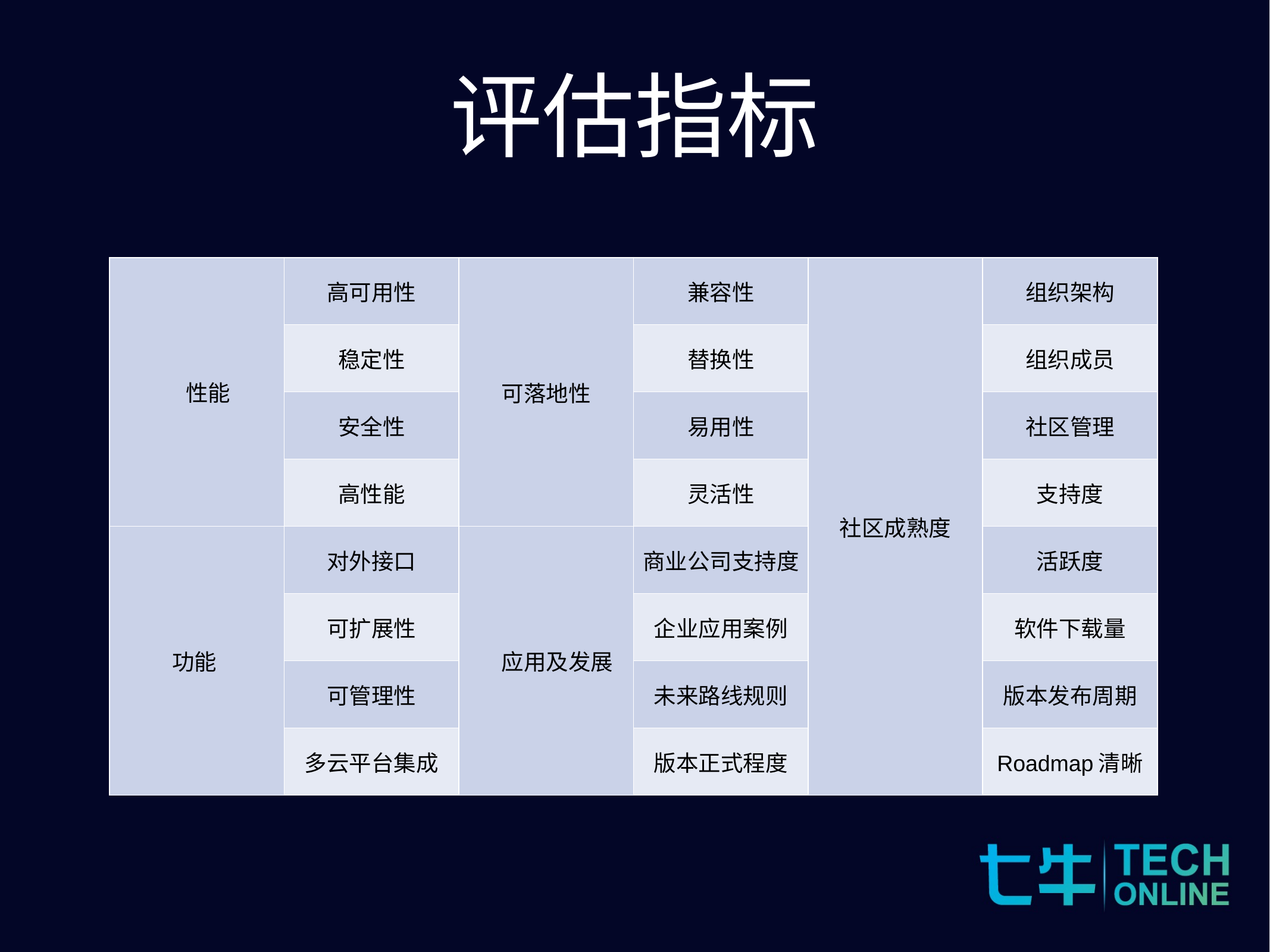

评估指标
| 性能 | 高可用性 | 可落地性 | 兼容性 | 社区成熟度 | 组织架构 |
| --- | --- | --- | --- | --- | --- |
|  | 稳定性 |  | 替换性 |  | 组织成员 |
|  | 安全性 |  | 易用性 |  | 社区管理 |
|  | 高性能 |  | 灵活性 |  | 支持度 |
| 功能 | 对外接口 | 应用及发展 | 商业公司支持度 |  | 活跃度 |
|  | 可扩展性 |  | 企业应用案例 |  | 软件下载量 |
|  | 可管理性 |  | 未来路线规则 |  | 版本发布周期 |
|  | 多云平台集成 |  | 版本正式程度 |  | Roadmap清晰 |